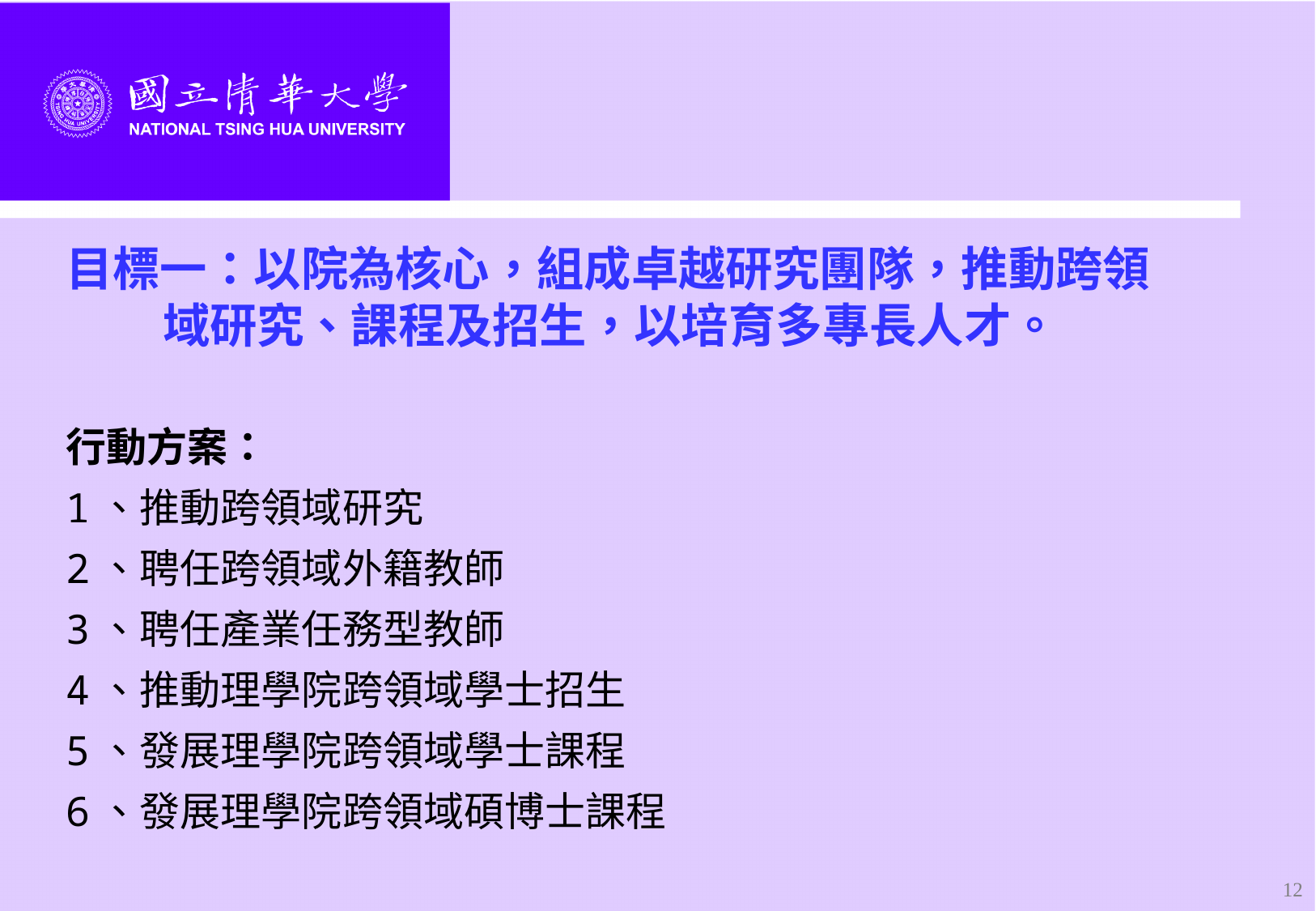

#
目標一：以院為核心，組成卓越研究團隊，推動跨領
        域研究、課程及招生，以培育多專長人才。

行動方案：
1、推動跨領域研究
2、聘任跨領域外籍教師
3、聘任產業任務型教師
4、推動理學院跨領域學士招生
5、發展理學院跨領域學士課程
6、發展理學院跨領域碩博士課程
12